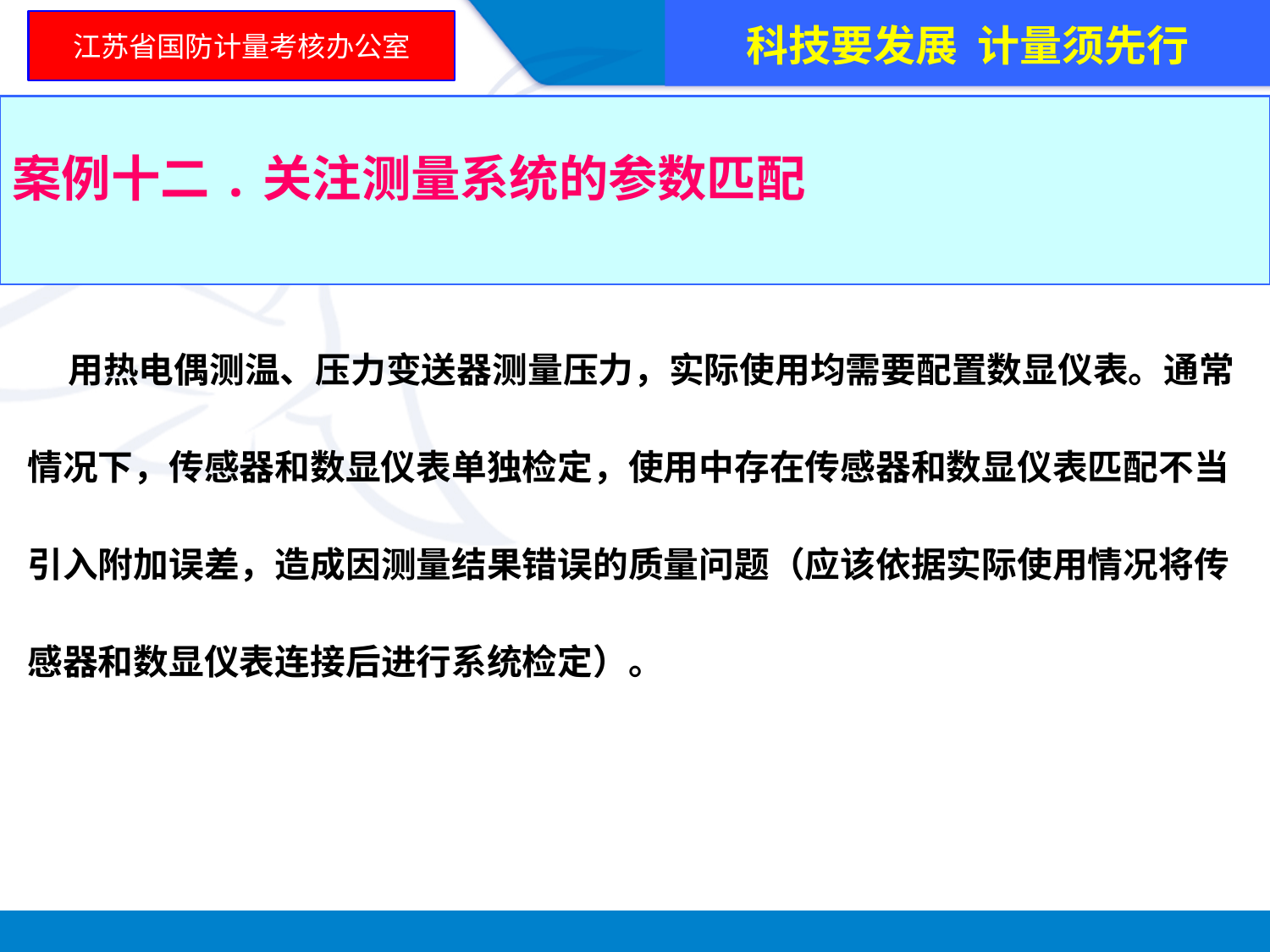

科技要发展  计量须先行
江苏省国防计量考核办公室

案例十二.关注测量系统的参数匹配

    用热电偶测温、压力变送器测量压力，实际使用均需要配置数显仪表。通常情况下，传感器和数显仪表单独检定，使用中存在传感器和数显仪表匹配不当引入附加误差，造成因测量结果错误的质量问题（应该依据实际使用情况将传感器和数显仪表连接后进行系统检定）。